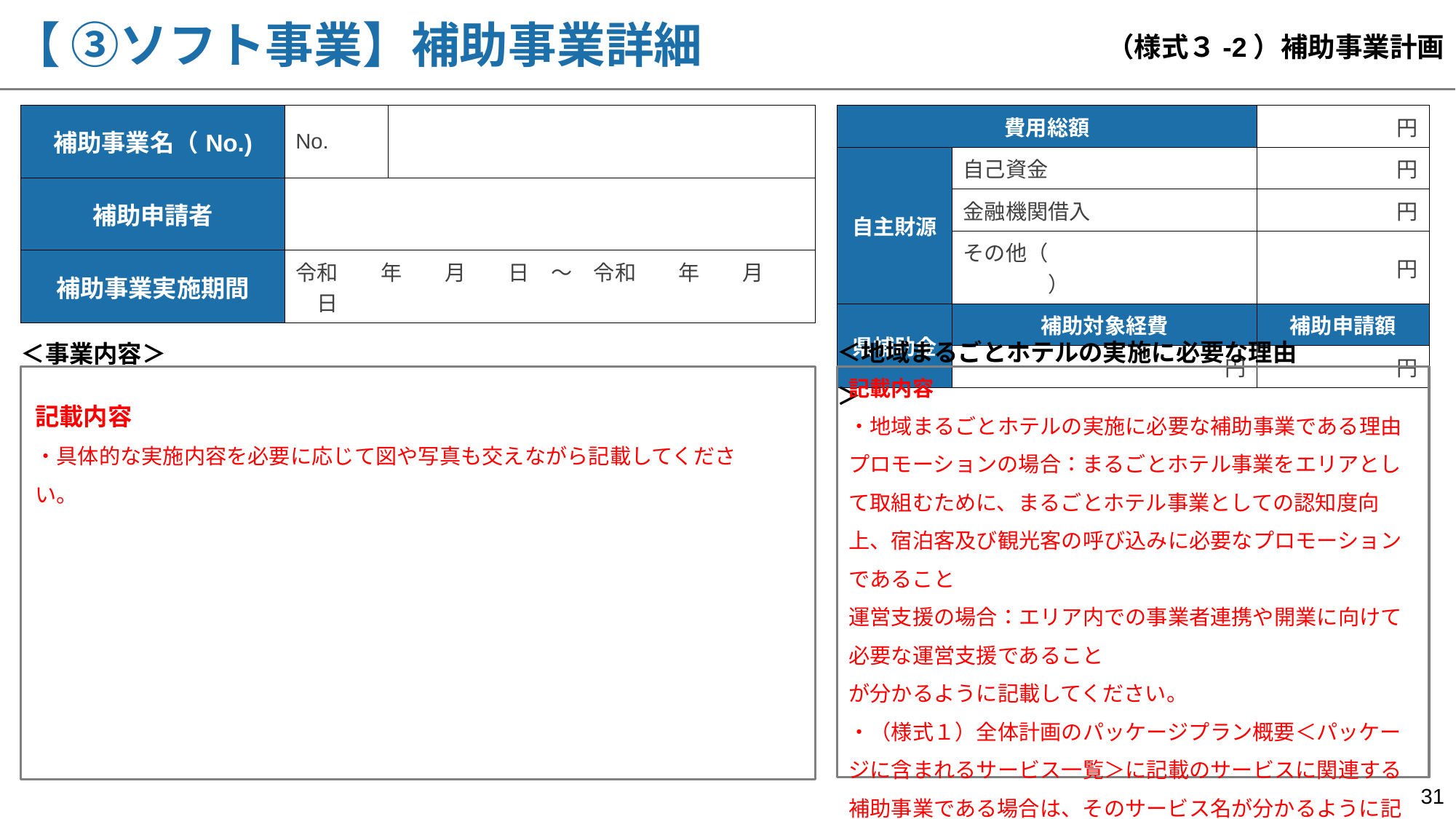

【 ③ソフト事業】補助事業詳細
（様式３-2）補助事業計画
| 補助事業名（No.) | No. |  |
| --- | --- | --- |
| 補助申請者 |  |  |
| 補助事業実施期間 | 令和　　年　　月　　日　～　令和　　年　　月　　日 |  |
| 費用総額 |  | 円 |
| --- | --- | --- |
| 自主財源 | 自己資金 | 円 |
|  | 金融機関借入 | 円 |
|  | その他（　　　　　　　　　　　　　） | 円 |
| 県補助金 | 補助対象経費 | 補助申請額 |
|  | 円 | 円 |
＜地域まるごとホテルの実施に必要な理由＞
＜事業内容＞
記載内容
・地域まるごとホテルの実施に必要な補助事業である理由
プロモーションの場合：まるごとホテル事業をエリアとして取組むために、まるごとホテル事業としての認知度向上、宿泊客及び観光客の呼び込みに必要なプロモーションであること
運営支援の場合：エリア内での事業者連携や開業に向けて必要な運営支援であること
が分かるように記載してください。
・（様式１）全体計画のパッケージプラン概要＜パッケージに含まれるサービス一覧＞に記載のサービスに関連する補助事業である場合は、そのサービス名が分かるように記載してください。

記載内容
・具体的な実施内容を必要に応じて図や写真も交えながら記載してください。
31